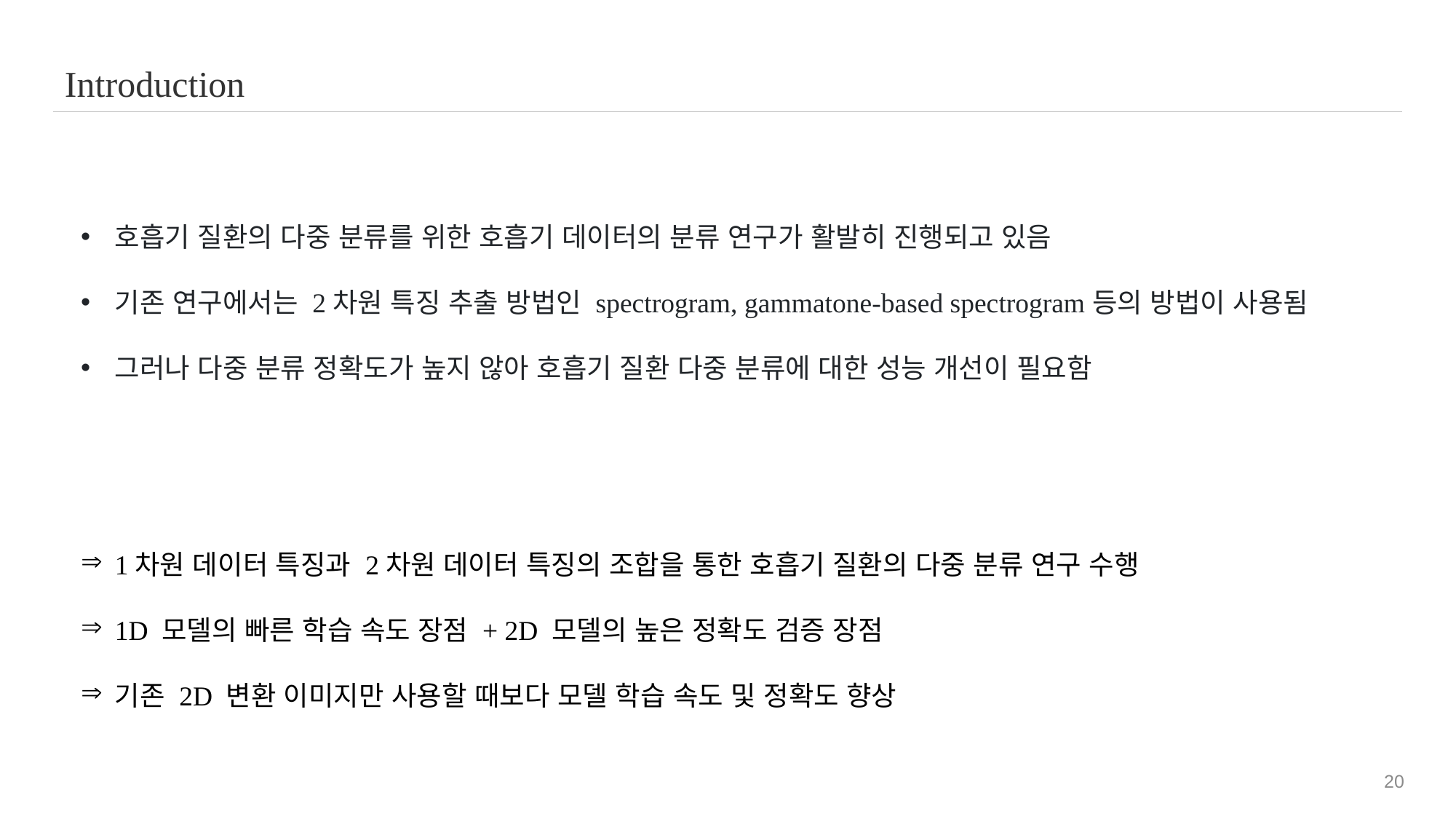

Introduction
호흡기 질환의 다중 분류를 위한 호흡기 데이터의 분류 연구가 활발히 진행되고 있음
기존 연구에서는 2차원 특징 추출 방법인 spectrogram, gammatone-based spectrogram등의 방법이 사용됨
그러나 다중 분류 정확도가 높지 않아 호흡기 질환 다중 분류에 대한 성능 개선이 필요함

1차원 데이터 특징과 2차원 데이터 특징의 조합을 통한 호흡기 질환의 다중 분류 연구 수행
1D 모델의 빠른 학습 속도 장점 + 2D 모델의 높은 정확도 검증 장점
기존 2D 변환 이미지만 사용할 때보다 모델 학습 속도 및 정확도 향상
20